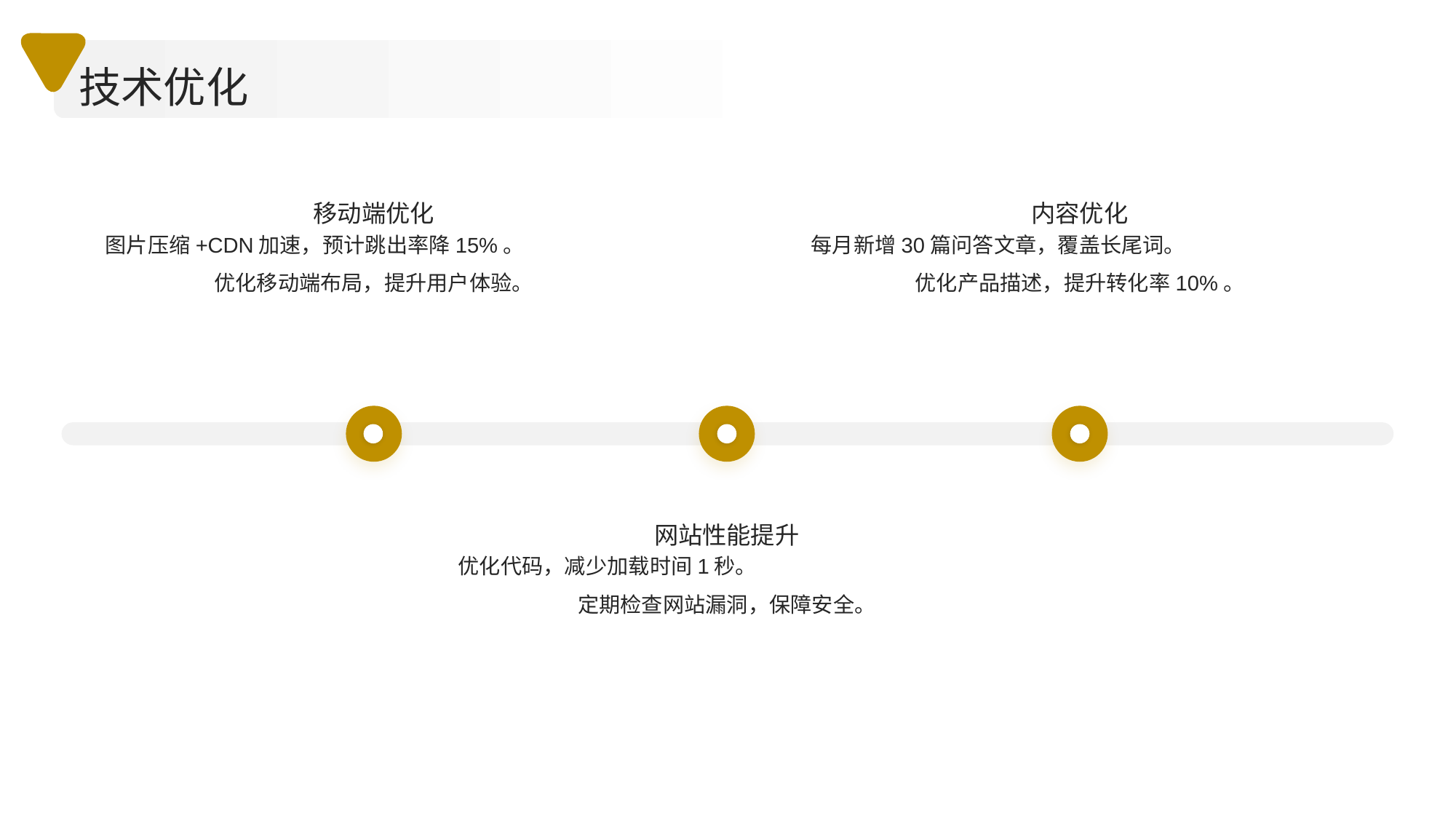

技术优化
移动端优化
内容优化
图片压缩+CDN加速，预计跳出率降15%。
优化移动端布局，提升用户体验。
每月新增30篇问答文章，覆盖长尾词。
优化产品描述，提升转化率10%。

网站性能提升
优化代码，减少加载时间1秒。
定期检查网站漏洞，保障安全。